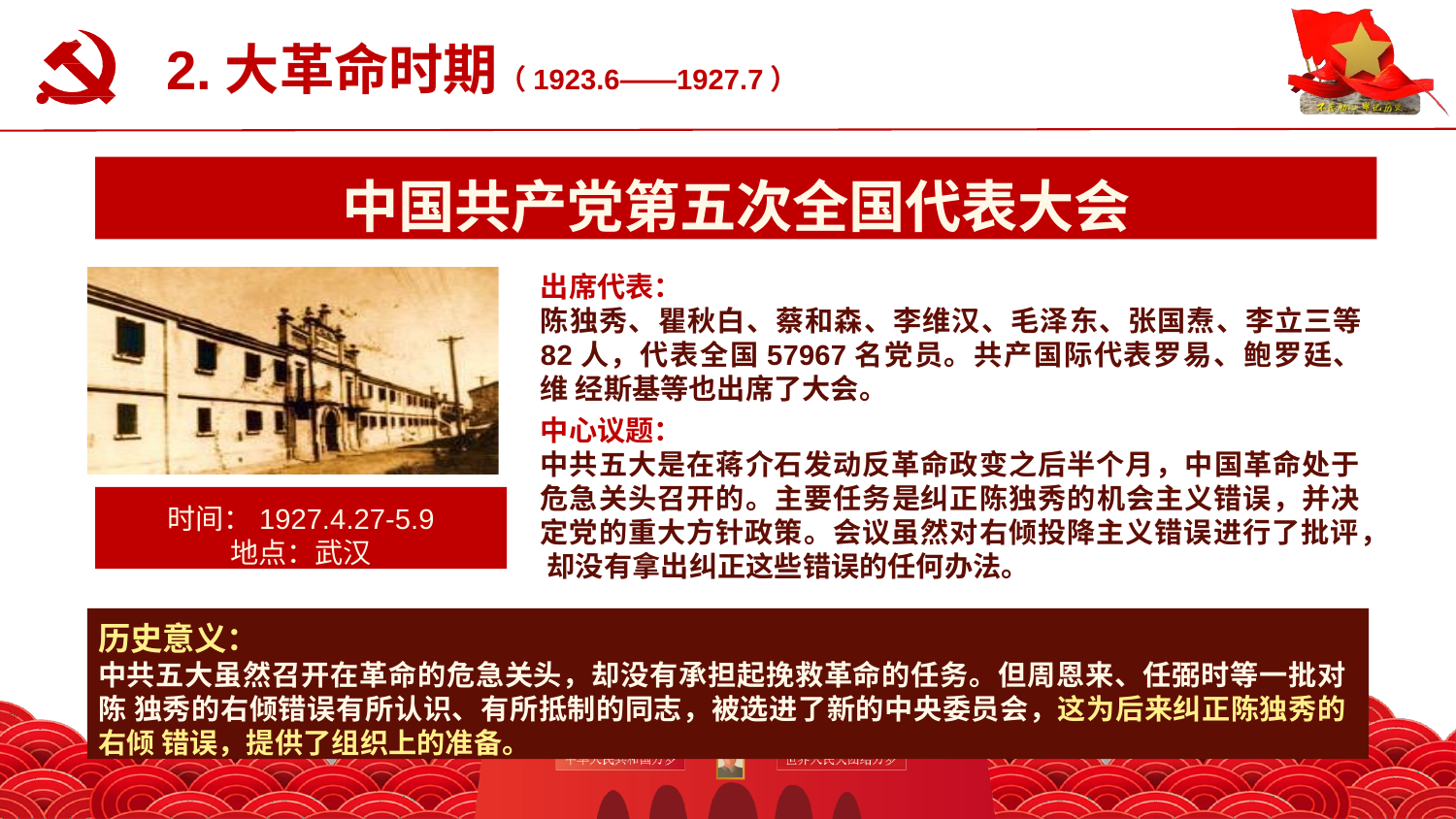

2.大革命时期（1923.6——1927.7）
认真学习党史新中国史

中国共产党第五次全国代表大会
出席代表：
陈独秀、瞿秋白、蔡和森、李维汉、毛泽东、张国焘、李立三等 82人，代表全国57967名党员。共产国际代表罗易、鲍罗廷、维 经斯基等也出席了大会。
中心议题：
中共五大是在蒋介石发动反革命政变之后半个月，中国革命处于 危急关头召开的。主要任务是纠正陈独秀的机会主义错误，并决 定党的重大方针政策。会议虽然对右倾投降主义错误进行了批评，  却没有拿出纠正这些错误的任何办法。

时间：1927.4.27-5.9
地点：武汉
历史意义：
中共五大虽然召开在革命的危急关头，却没有承担起挽救革命的任务。但周恩来、任弼时等一批对陈 独秀的右倾错误有所认识、有所抵制的同志，被选进了新的中央委员会，这为后来纠正陈独秀的右倾 错误，提供了组织上的准备。